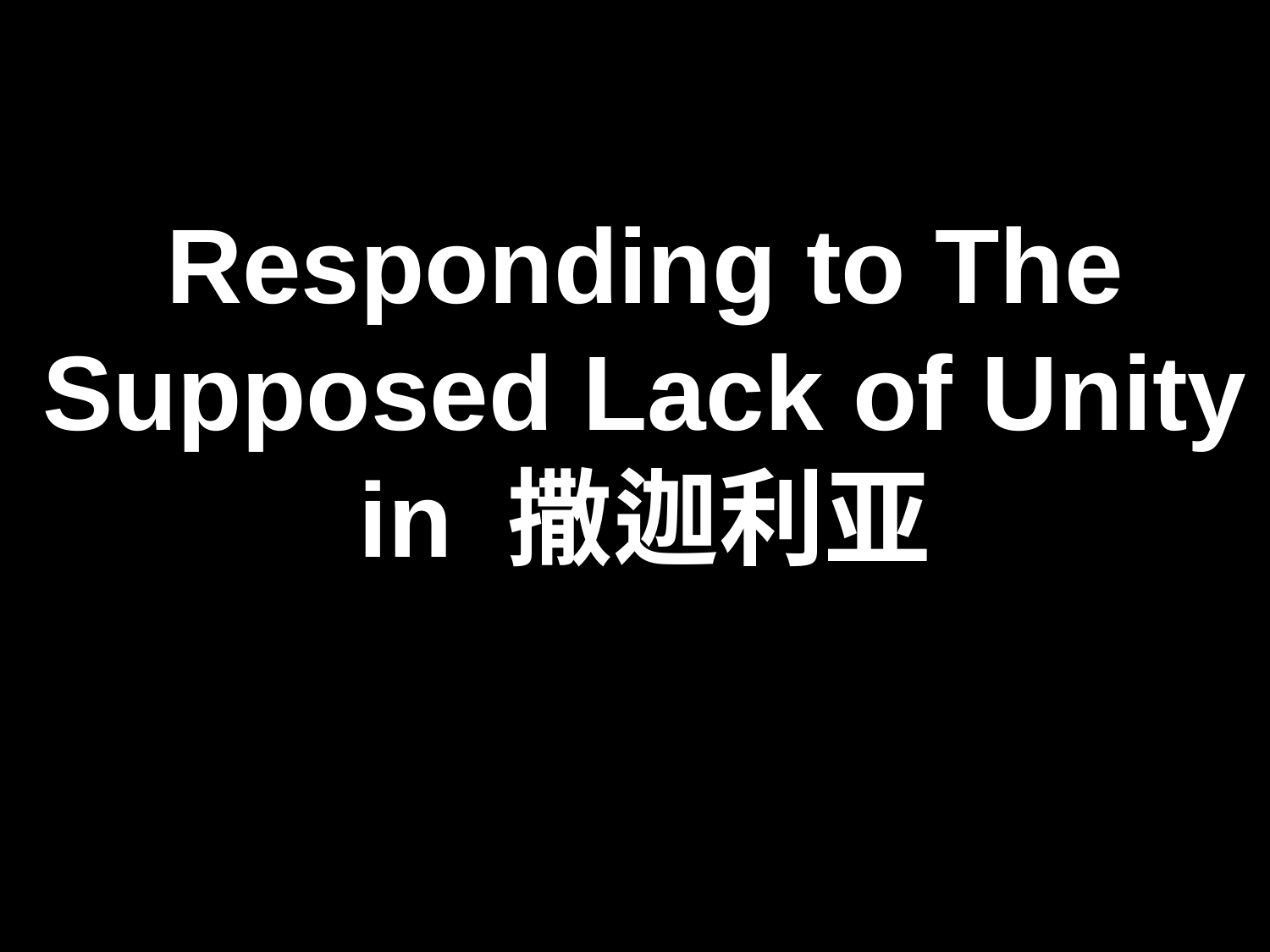

Responding to The Supposed Lack of Unity in 撒迦利亚